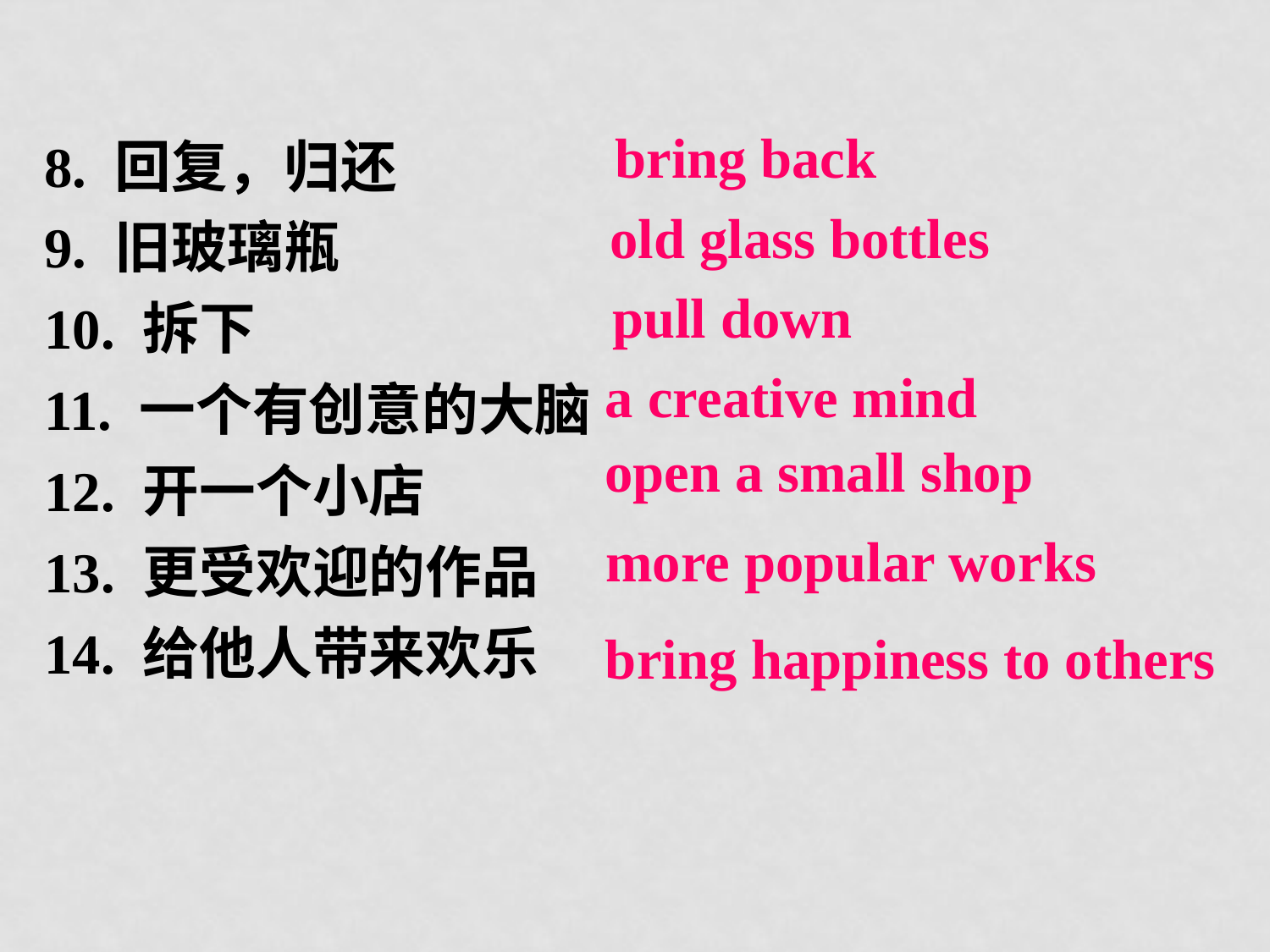

bring back
8. 回复，归还
9. 旧玻璃瓶
10. 拆下
11. 一个有创意的大脑
12. 开一个小店
13. 更受欢迎的作品
14. 给他人带来欢乐
old glass bottles
pull down
a creative mind
open a small shop
more popular works
bring happiness to others